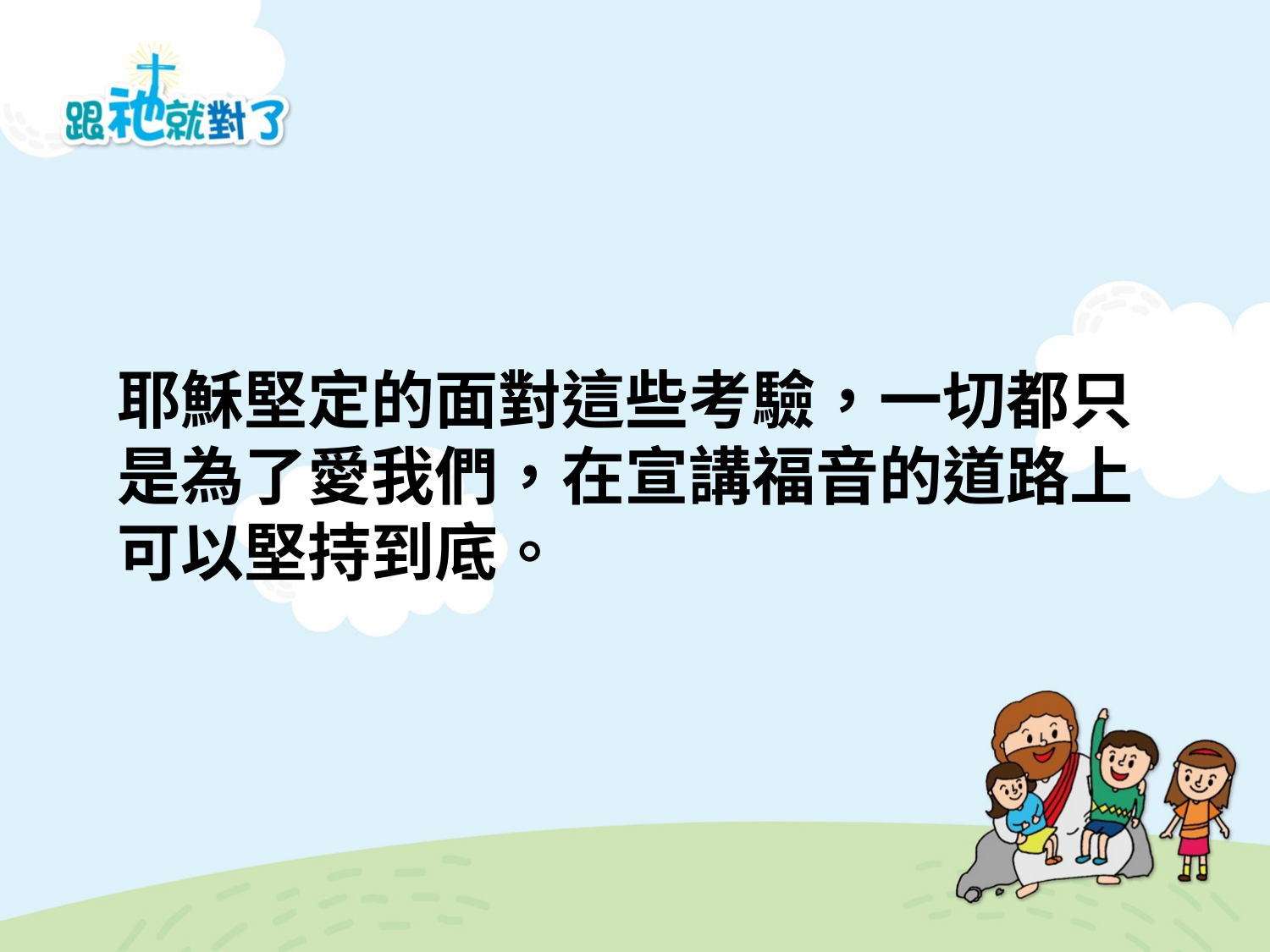

耶穌堅定的面對這些考驗，一切都只是為了愛我們，在宣講福音的道路上可以堅持到底。